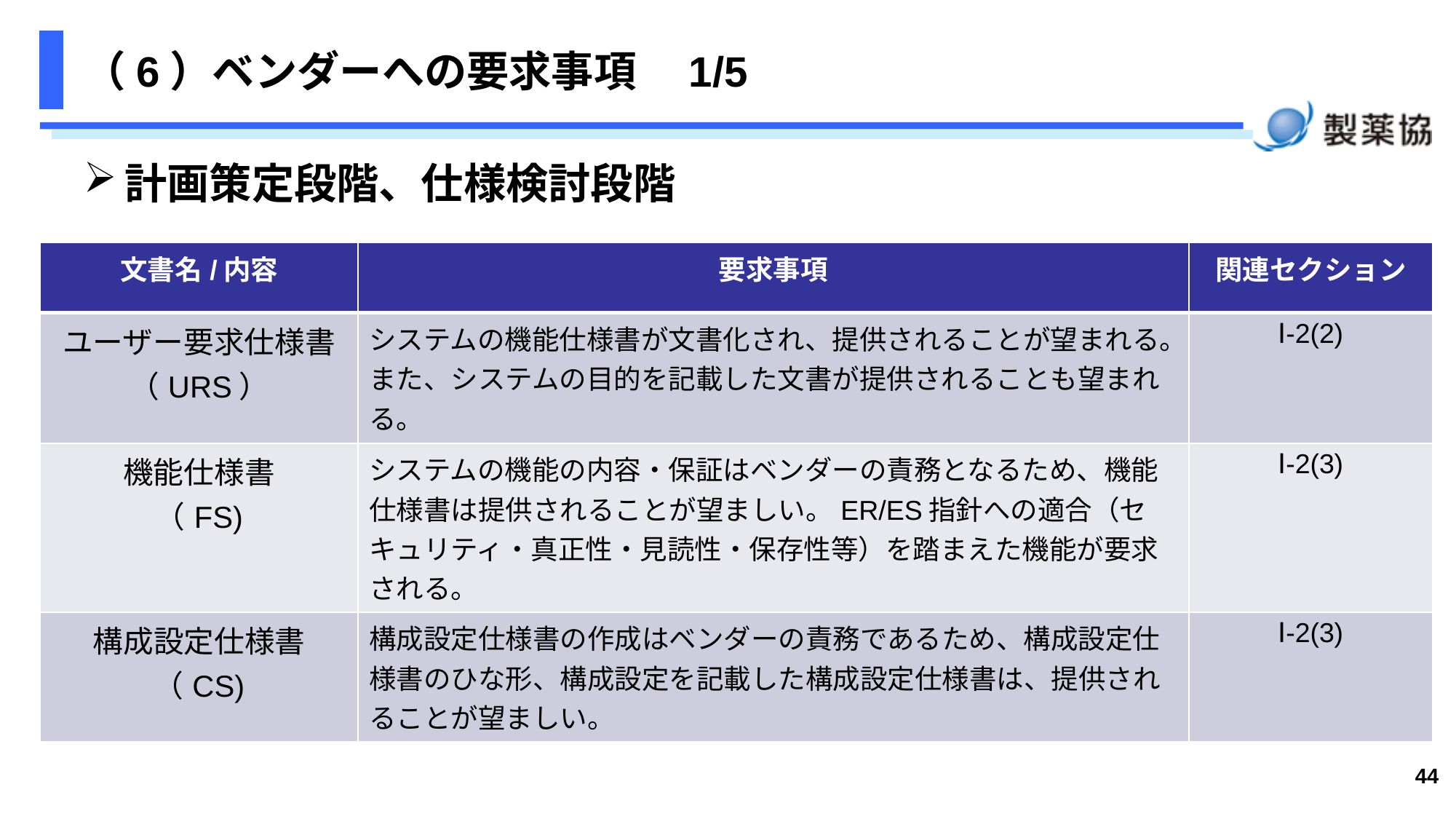

# （6）ベンダーへの要求事項　1/5
計画策定段階、仕様検討段階
| 文書名/内容 | 要求事項 | 関連セクション |
| --- | --- | --- |
| ユーザー要求仕様書（URS） | システムの機能仕様書が文書化され、提供されることが望まれる。 また、システムの目的を記載した文書が提供されることも望まれる。 | Ⅰ-2(2) |
| 機能仕様書 （FS) | システムの機能の内容・保証はベンダーの責務となるため、機能仕様書は提供されることが望ましい。ER/ES指針への適合（セキュリティ・真正性・見読性・保存性等）を踏まえた機能が要求される。 | Ⅰ-2(3) |
| 構成設定仕様書 （CS) | 構成設定仕様書の作成はベンダーの責務であるため、構成設定仕様書のひな形、構成設定を記載した構成設定仕様書は、提供されることが望ましい。 | Ⅰ-2(3) |
44